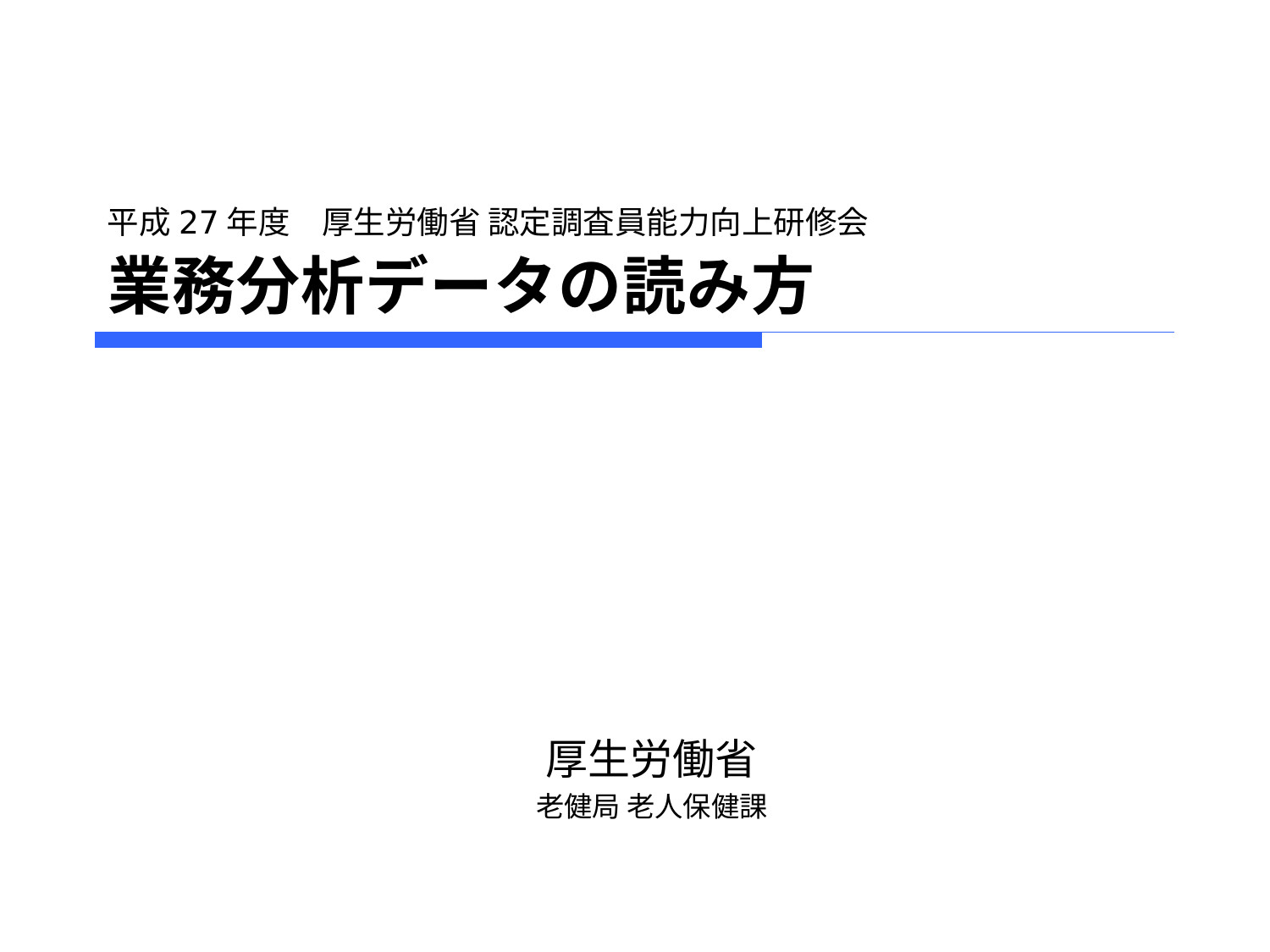

# 業務分析データの読み方
平成27年度　厚生労働省 認定調査員能力向上研修会

厚生労働省
老健局 老人保健課